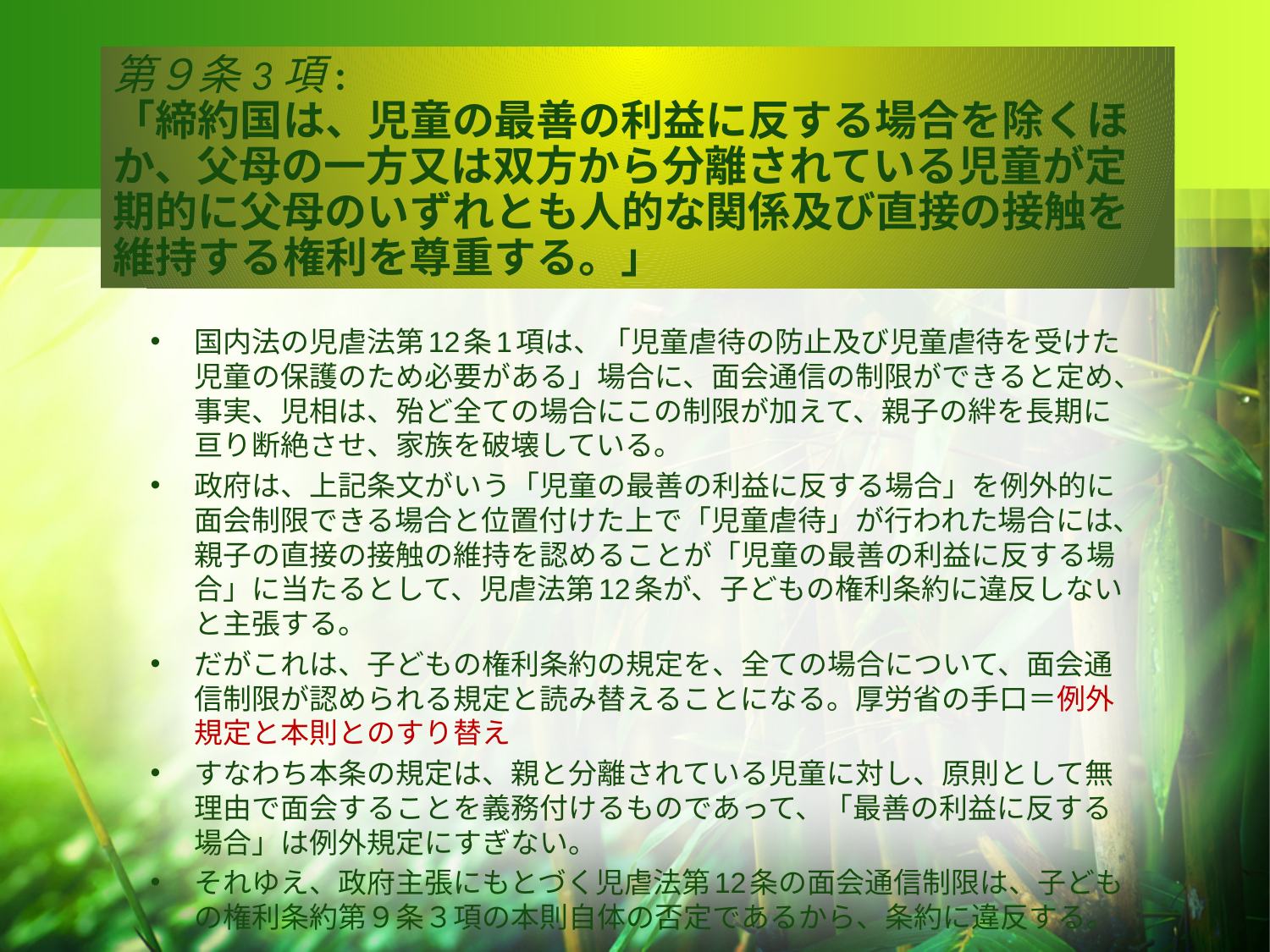

第９条3項:
「締約国は、児童の最善の利益に反する場合を除くほか、父母の一方又は双方から分離されている児童が定期的に父母のいずれとも人的な関係及び直接の接触を維持する権利を尊重する。」
国内法の児虐法第12条1項は、「児童虐待の防止及び児童虐待を受けた児童の保護のため必要がある」場合に、面会通信の制限ができると定め、事実、児相は、殆ど全ての場合にこの制限が加えて、親子の絆を長期に亘り断絶させ、家族を破壊している。
政府は、上記条文がいう「児童の最善の利益に反する場合」を例外的に面会制限できる場合と位置付けた上で「児童虐待」が行われた場合には、親子の直接の接触の維持を認めることが「児童の最善の利益に反する場合」に当たるとして、児虐法第12条が、子どもの権利条約に違反しないと主張する。
だがこれは、子どもの権利条約の規定を、全ての場合について、面会通信制限が認められる規定と読み替えることになる。厚労省の手口＝例外規定と本則とのすり替え
すなわち本条の規定は、親と分離されている児童に対し、原則として無理由で面会することを義務付けるものであって、「最善の利益に反する場合」は例外規定にすぎない。
それゆえ、政府主張にもとづく児虐法第12条の面会通信制限は、子どもの権利条約第９条３項の本則自体の否定であるから、条約に違反する。